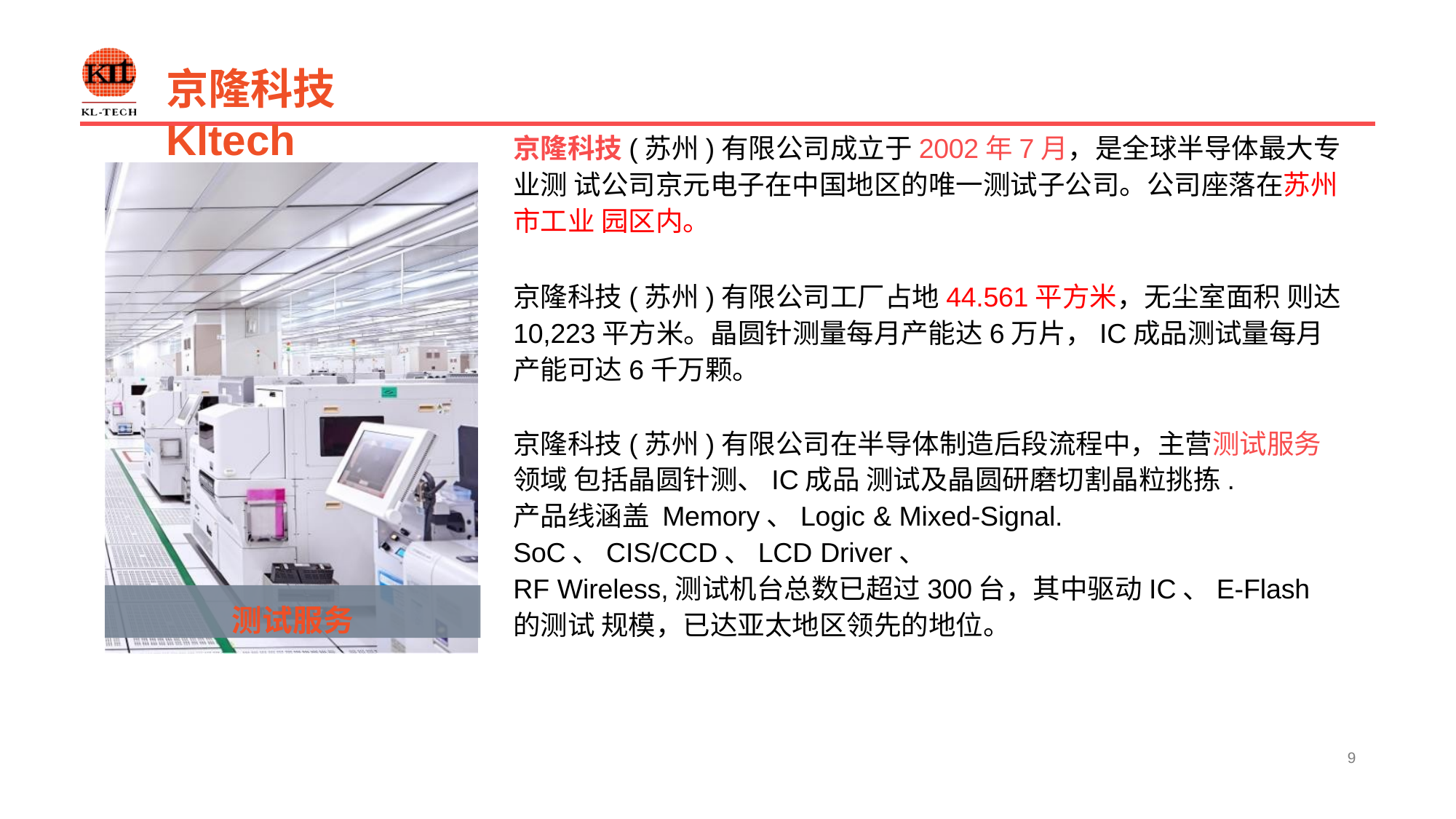

# 京隆科技 Kltech
京隆科技(苏州)有限公司成立于2002年7月，是全球半导体最大专业测 试公司京元电子在中国地区的唯一测试子公司。公司座落在苏州市工业 园区内。

京隆科技(苏州)有限公司工厂占地44.561平方米，无尘室面积 则达10,223平方米。晶圆针测量每月产能达6万片，IC成品测试量每月 产能可达6千万颗。

京隆科技(苏州)有限公司在半导体制造后段流程中，主营测试服务领域 包括晶圆针测、IC成品 测试及晶圆研磨切割晶粒挑拣.
产品线涵盖 Memory、Logic & Mixed-Signal. SoC、CIS/CCD、LCD Driver、
RF Wireless,测试机台总数已超过300台，其中驱动IC、E-Flash的测试 规模，已达亚太地区领先的地位。

测试服务
9